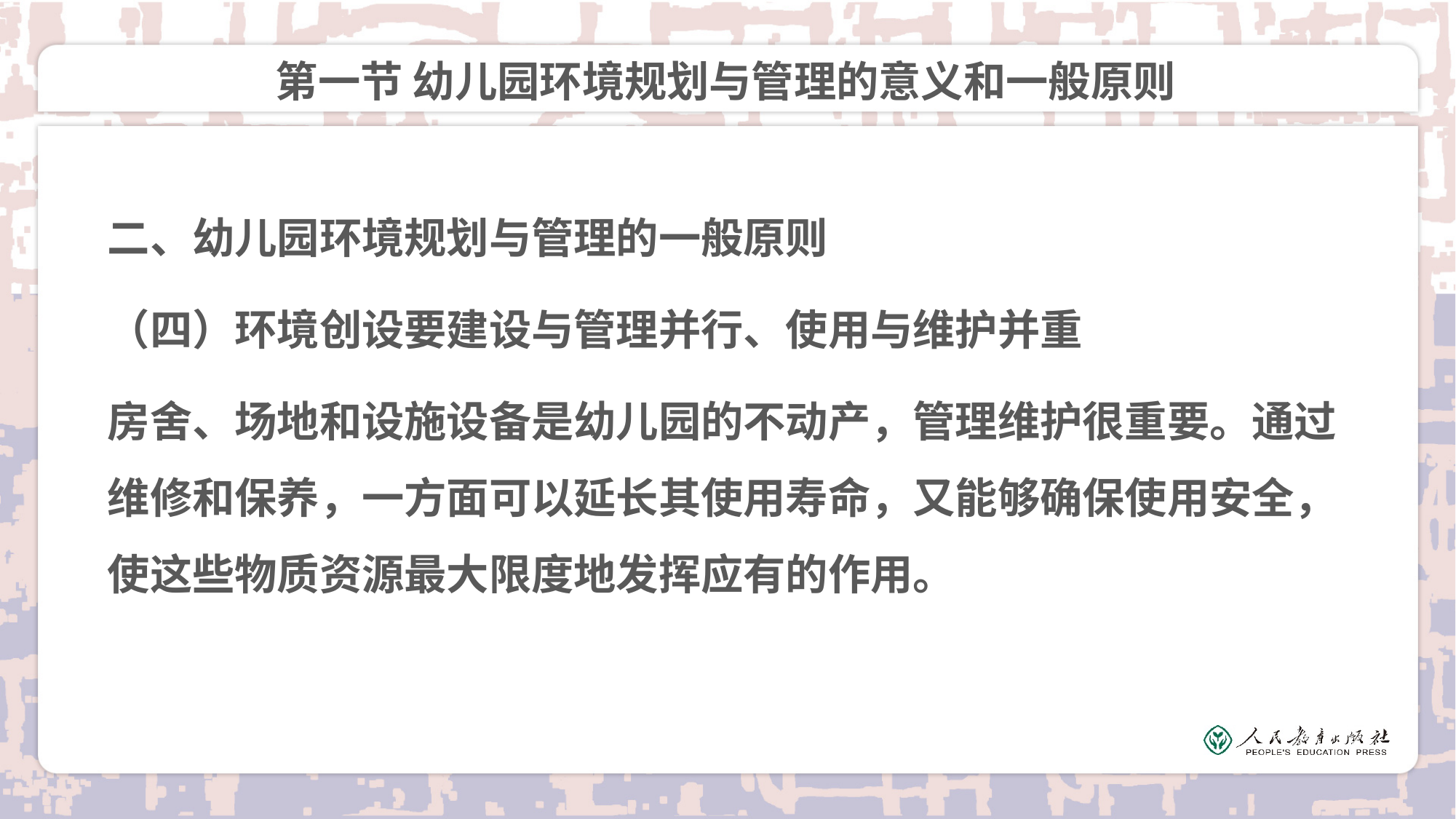

# 第一节 幼儿园环境规划与管理的意义和一般原则
二、幼儿园环境规划与管理的一般原则
（四）环境创设要建设与管理并行、使用与维护并重
房舍、场地和设施设备是幼儿园的不动产，管理维护很重要。通过维修和保养，一方面可以延长其使用寿命，又能够确保使用安全，使这些物质资源最大限度地发挥应有的作用。